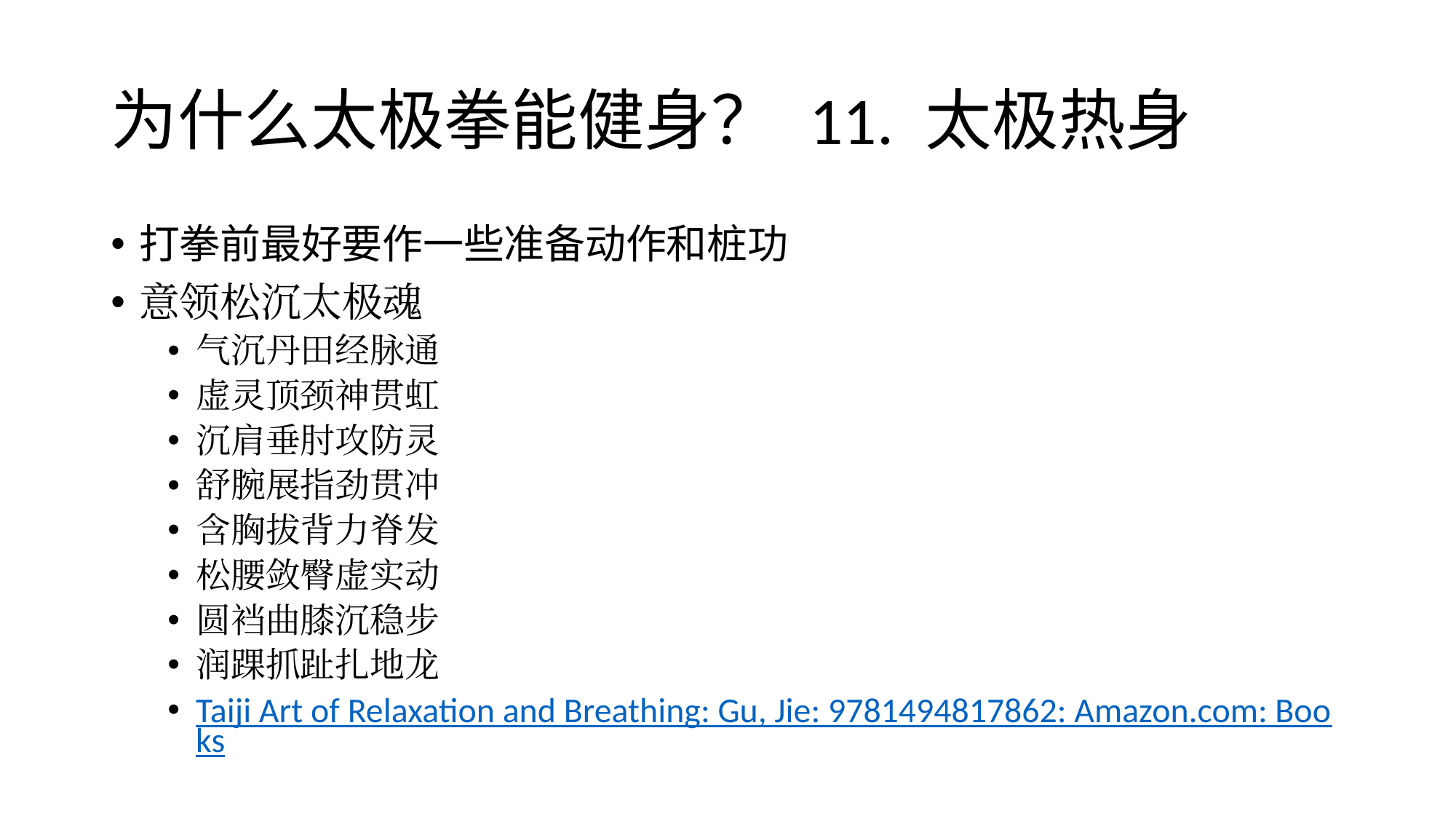

# 为什么太极拳能健身？ 11. 太极热身
打拳前最好要作一些准备动作和桩功
意领松沉太极魂
气沉丹田经脉通
虚灵顶颈神贯虹
沉肩垂肘攻防灵
舒腕展指劲贯冲
含胸拔背力脊发
松腰敛臀虚实动
圆裆曲膝沉稳步
润踝抓趾扎地龙
Taiji Art of Relaxation and Breathing: Gu, Jie: 9781494817862: Amazon.com: Books